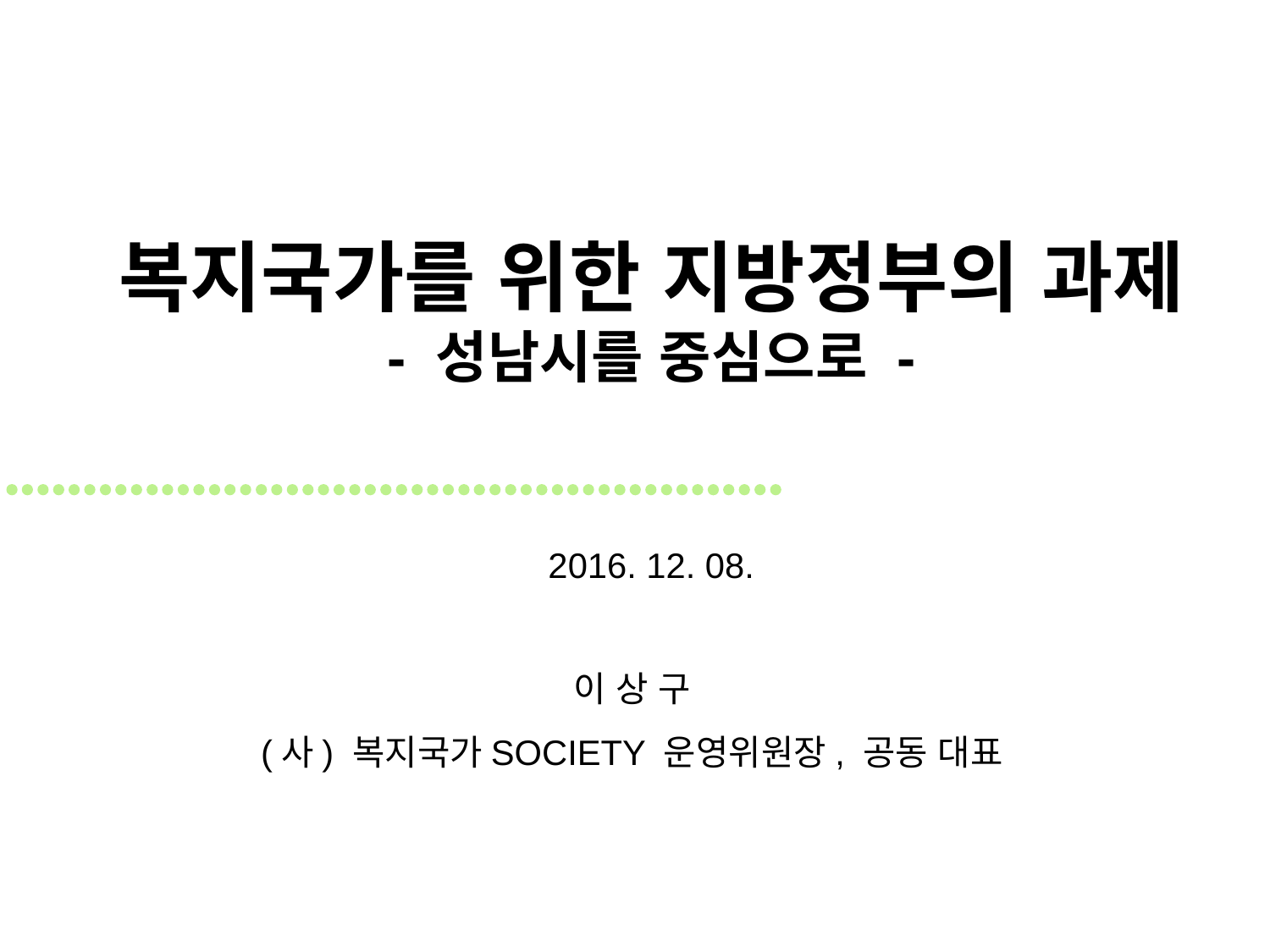

복지국가를 위한 지방정부의 과제
- 성남시를 중심으로 -
2016. 12. 08.
이 상 구

(사) 복지국가SOCIETY 운영위원장, 공동 대표